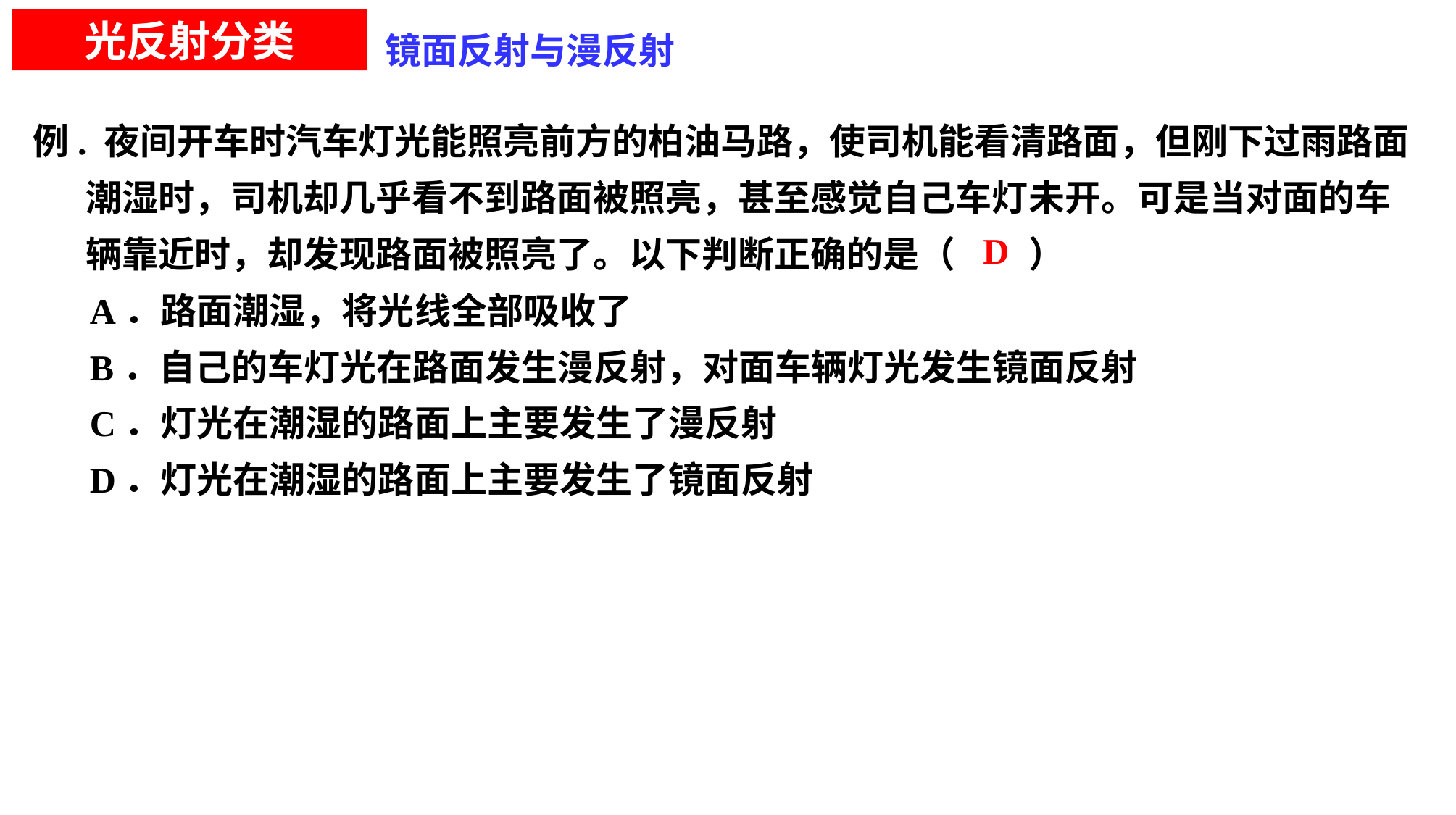

光反射分类
镜面反射与漫反射
例. 夜间开车时汽车灯光能照亮前方的柏油马路，使司机能看清路面，但刚下过雨路面潮湿时，司机却几乎看不到路面被照亮，甚至感觉自己车灯未开。可是当对面的车辆靠近时，却发现路面被照亮了。以下判断正确的是（　　）
A．路面潮湿，将光线全部吸收了
B．自己的车灯光在路面发生漫反射，对面车辆灯光发生镜面反射
C．灯光在潮湿的路面上主要发生了漫反射
D．灯光在潮湿的路面上主要发生了镜面反射
D